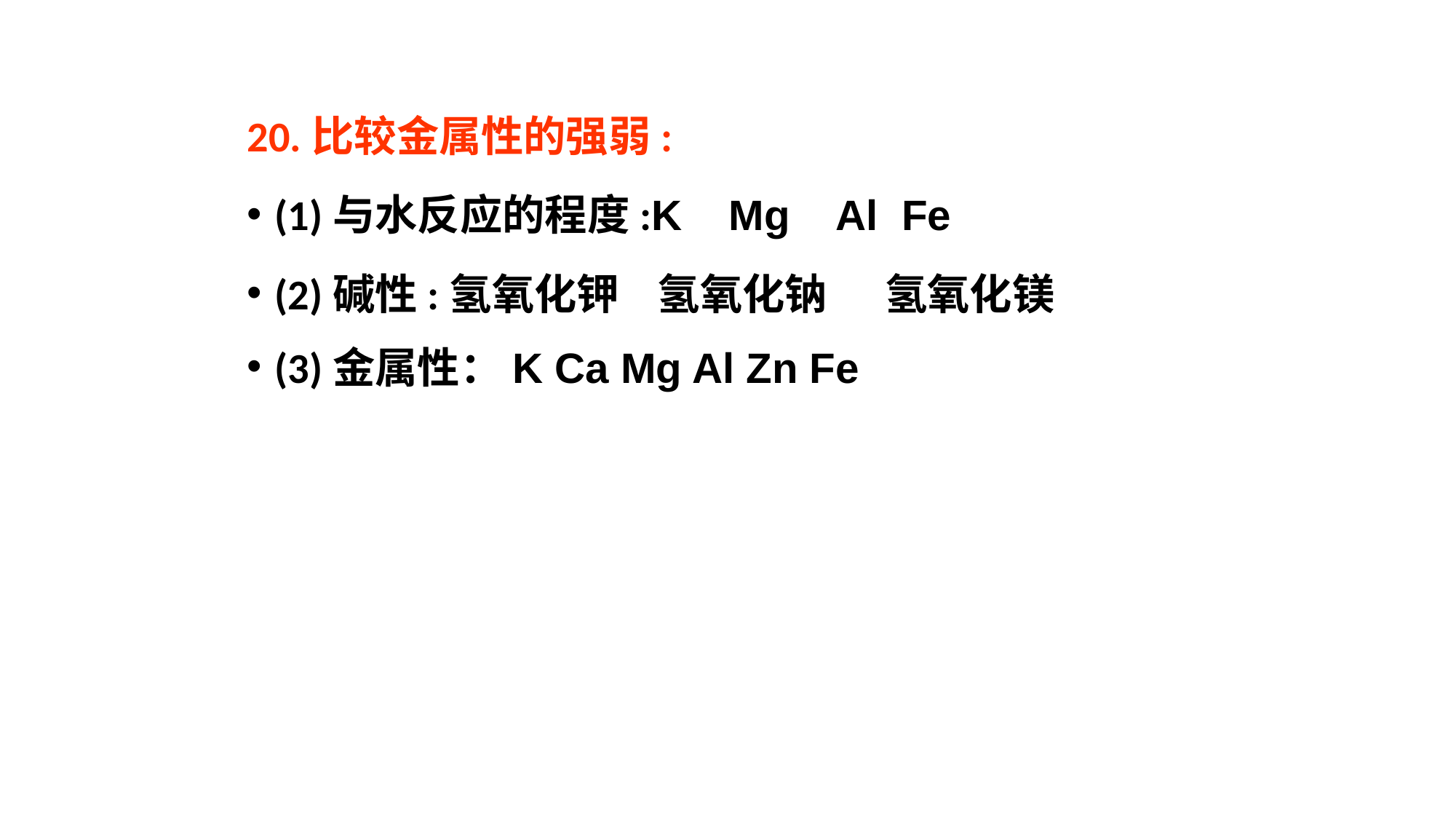

20.比较金属性的强弱:
(1)与水反应的程度:K    Mg    Al  Fe
(2)碱性:氢氧化钾    氢氧化钠      氢氧化镁
(3)金属性：K Ca Mg Al Zn Fe